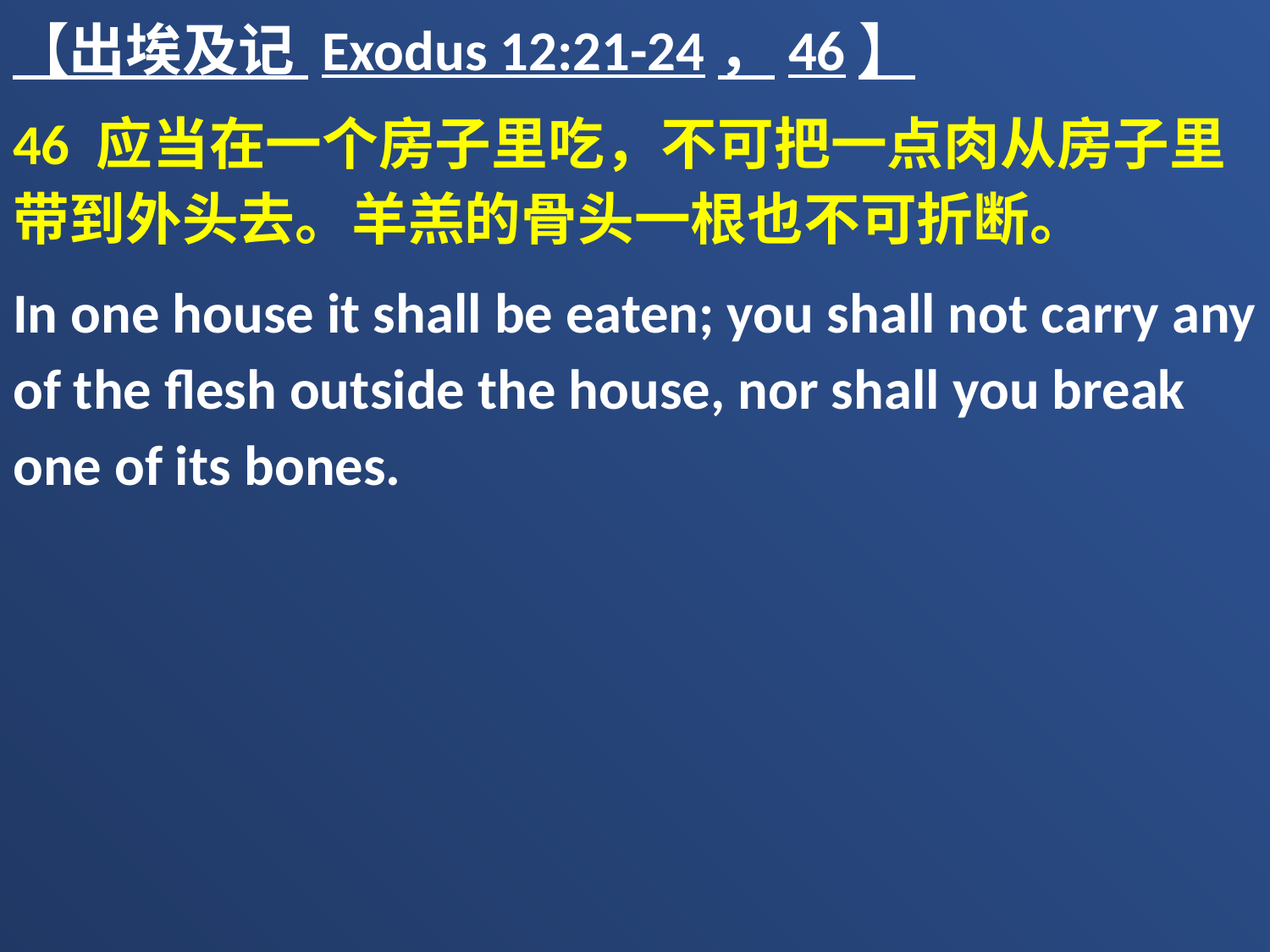

【出埃及记 Exodus 12:21-24，46】
46 应当在一个房子里吃，不可把一点肉从房子里带到外头去。羊羔的骨头一根也不可折断。
In one house it shall be eaten; you shall not carry any of the flesh outside the house, nor shall you break one of its bones.